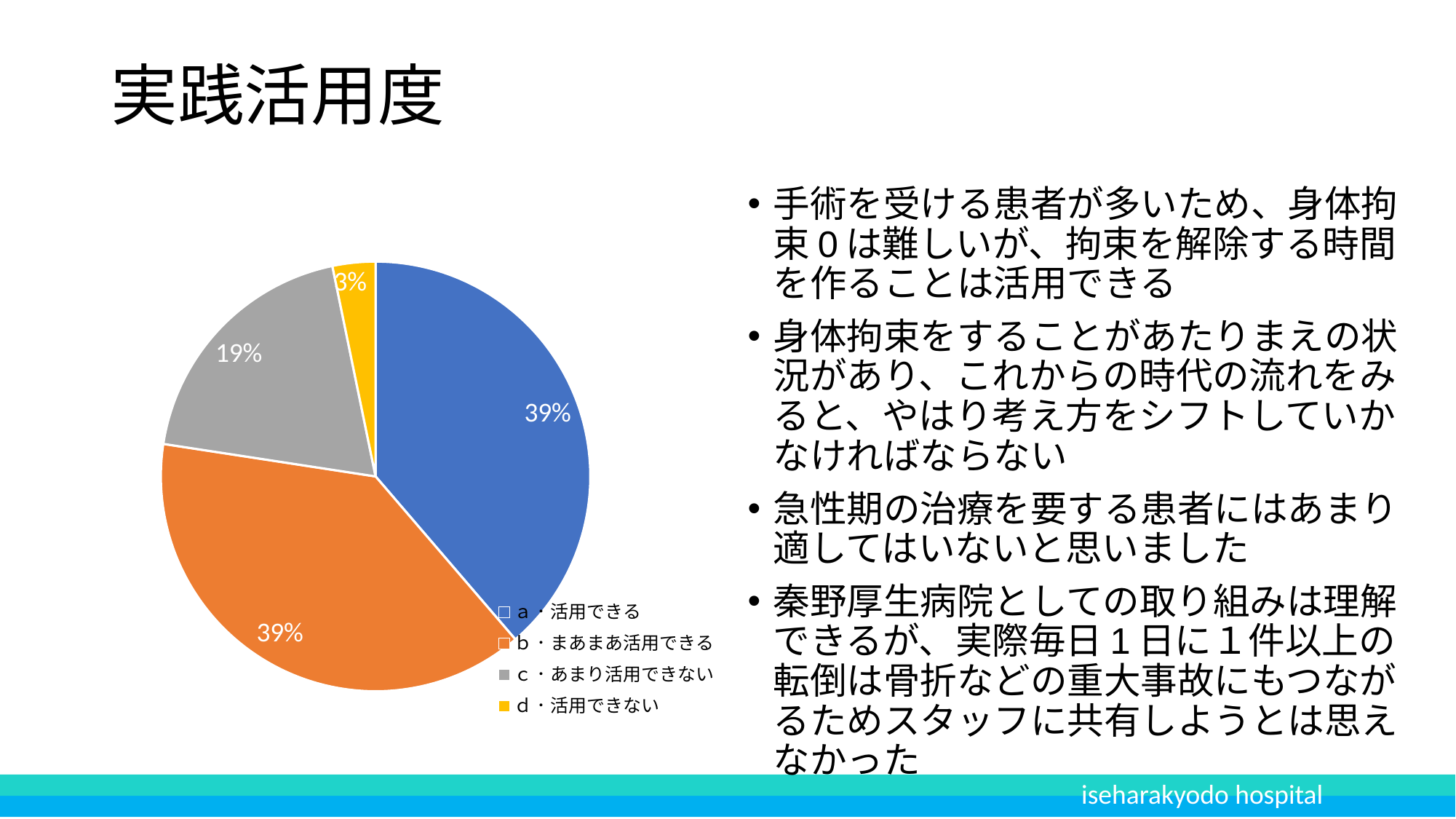

# 実践活用度
手術を受ける患者が多いため、身体拘束0は難しいが、拘束を解除する時間を作ることは活用できる
身体拘束をすることがあたりまえの状況があり、これからの時代の流れをみると、やはり考え方をシフトしていかなければならない
急性期の治療を要する患者にはあまり適してはいないと思いました
秦野厚生病院としての取り組みは理解できるが、実際毎日1日に１件以上の転倒は骨折などの重大事故にもつながるためスタッフに共有しようとは思えなかった

### Chart

| Category |  |
|---|---|
| ａ．活用できる | 12.0 |
| ｂ．まあまあ活用できる | 12.0 |
| ｃ．あまり活用できない | 6.0 |
| ｄ．活用できない | 1.0 |